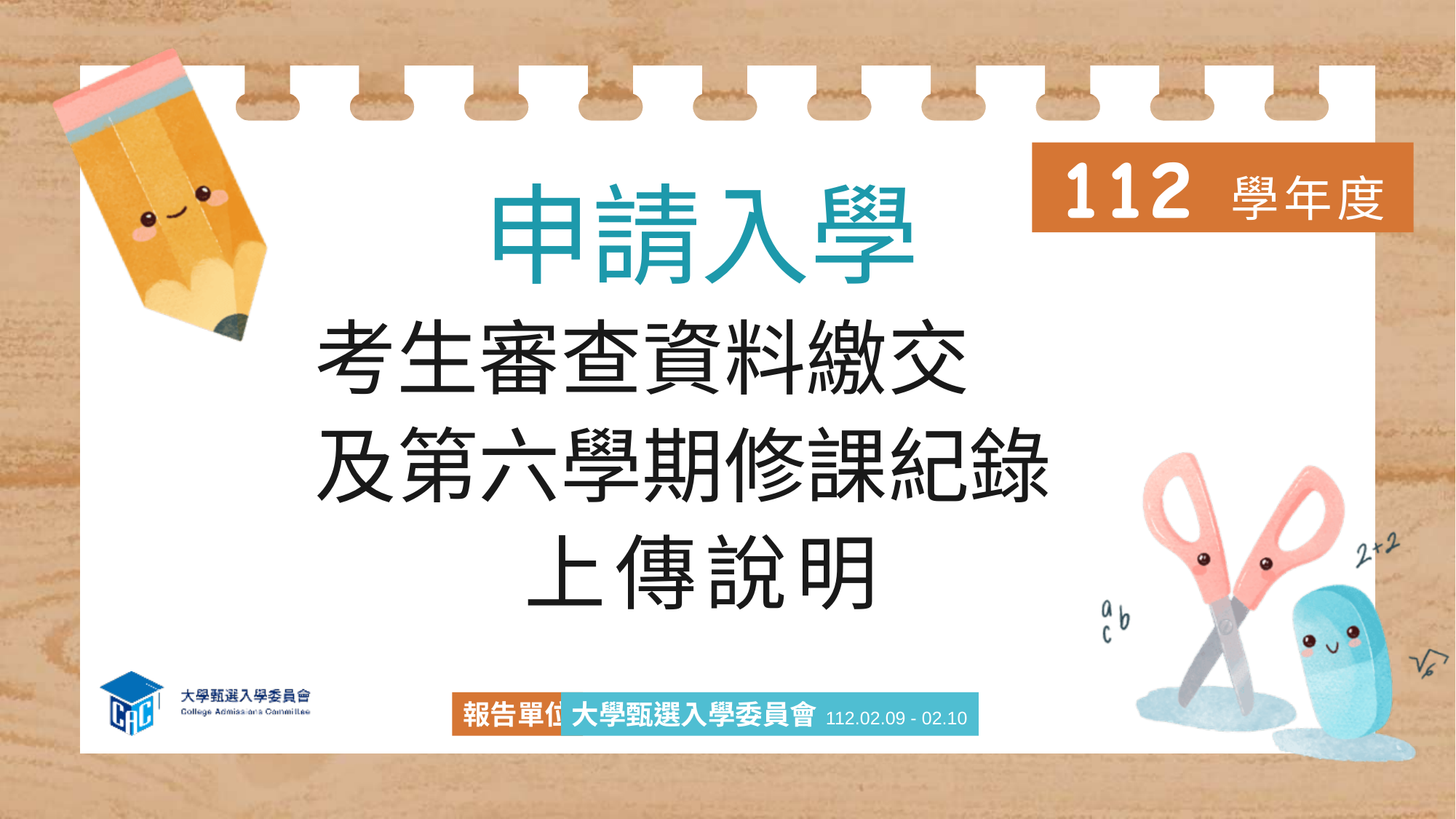

112 學年度
申請入學
考生審查資料繳交
及第六學期修課紀錄
上傳說明

報告單位
大學甄選入學委員會 112.02.09 - 02.10